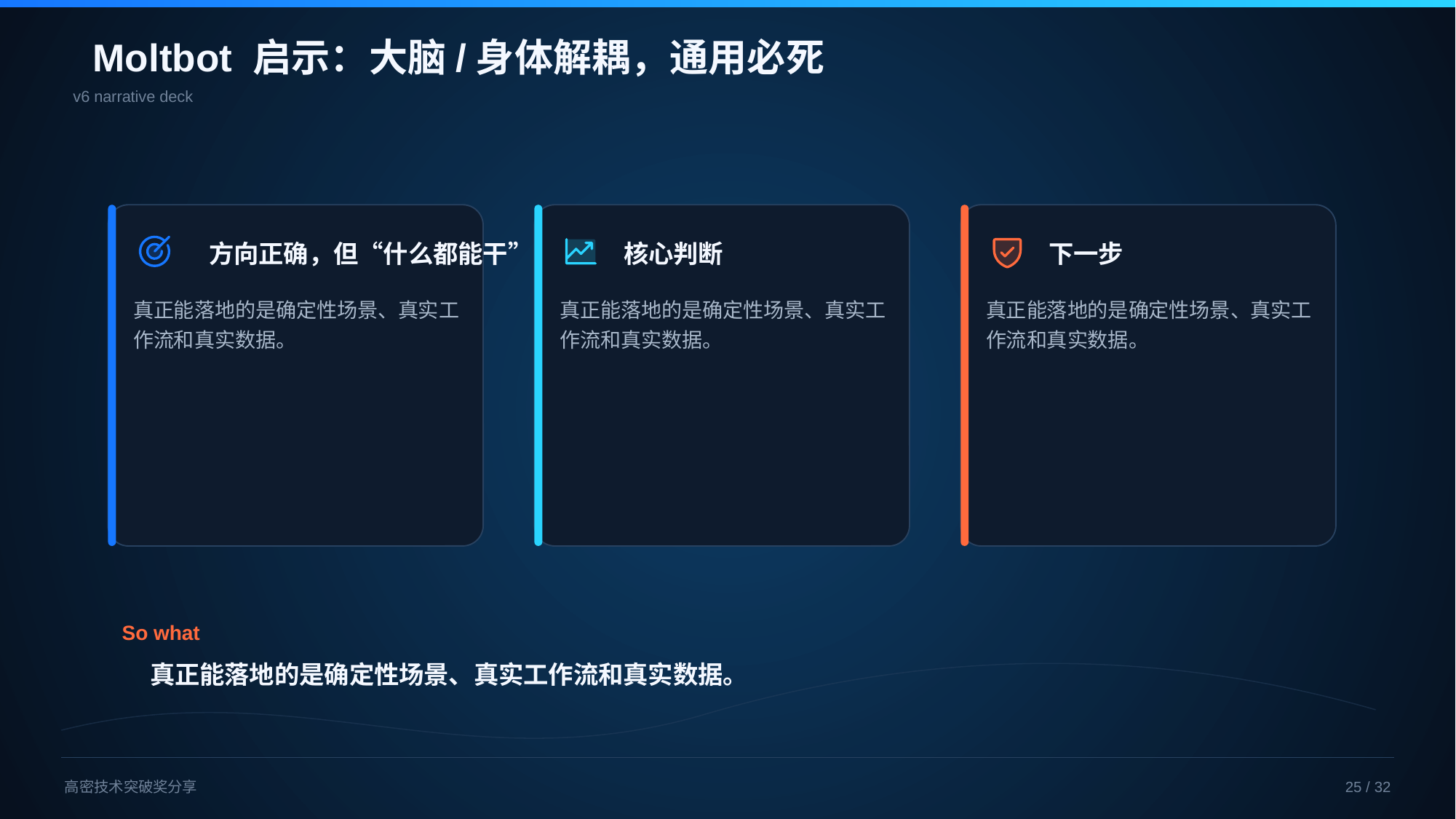

Moltbot 启示：大脑/身体解耦，通用必死
v6 narrative deck

方向正确，但“什么都能干”的承诺会把产品带死
真正能落地的是确定性场景、真实工作流和真实数据。

核心判断

真正能落地的是确定性场景、真实工作流和真实数据。

下一步

真正能落地的是确定性场景、真实工作流和真实数据。
So what
真正能落地的是确定性场景、真实工作流和真实数据。

高密技术突破奖分享
25 / 32